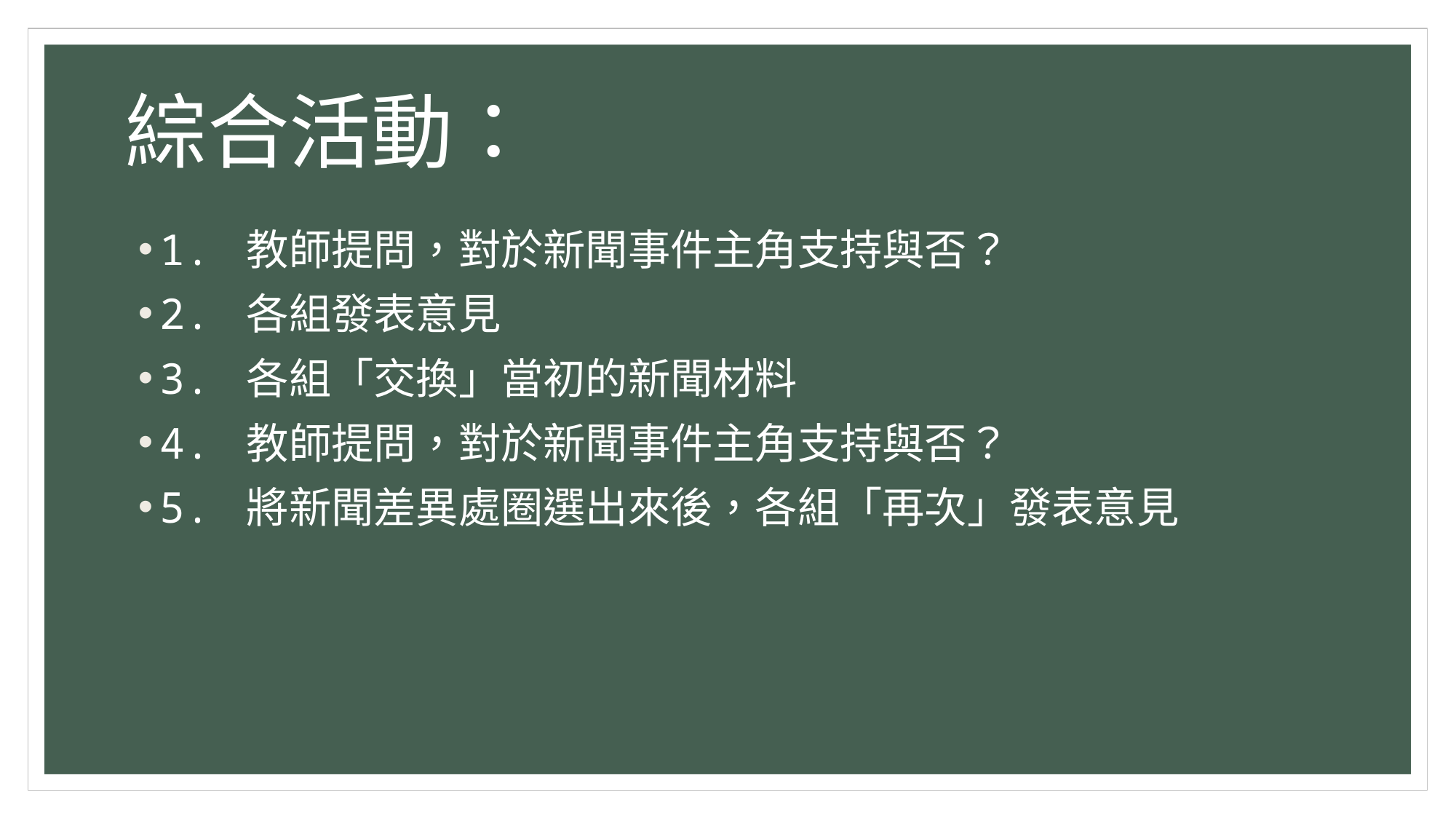

# 綜合活動：
1. 教師提問，對於新聞事件主角支持與否？
2. 各組發表意見
3. 各組「交換」當初的新聞材料
4. 教師提問，對於新聞事件主角支持與否？
5. 將新聞差異處圈選出來後，各組「再次」發表意見